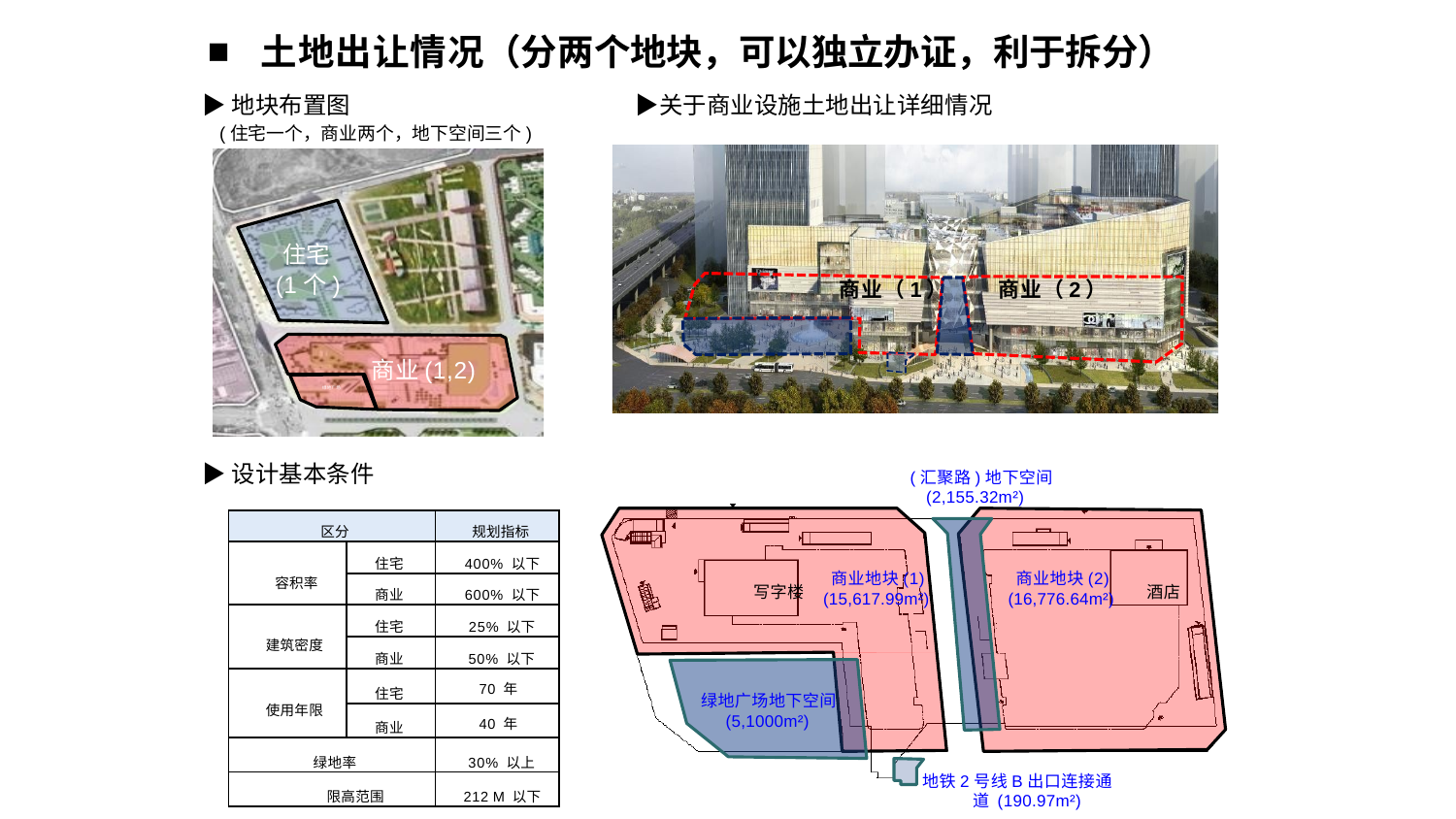

土地出让情况（分两个地块，可以独立办证，利于拆分）
▶地块布置图	▶关于商业设施土地出让详细情况
(住宅一个，商业两个，地下空间三个)

住宅
(1个)

商业（1）
商业（2）

商业(1,2)

绿地广场
▶设计基本条件
(汇聚路)地下空间 (2,155.32m²)

| 区分 |  | 规划指标 |
| --- | --- | --- |
| 容积率 | 住宅 | 400% 以下 |
|  | 商业 | 600% 以下 |
| 建筑密度 | 住宅 | 25% 以下 |
|  | 商业 | 50% 以下 |
| 使用年限 | 住宅 | 70 年 |
|  | 商业 | 40 年 |
| 绿地率 |  | 30% 以上 |
| 限高范围 |  | 212 M 以下 |

商业地块(1)  (15,617.99m²)
商业地块(2)  (16,776.64m²)
写字楼
酒店

绿地广场地下空间 (5,1000m²)

地铁2号线B出口连接通道 (190.97m²)